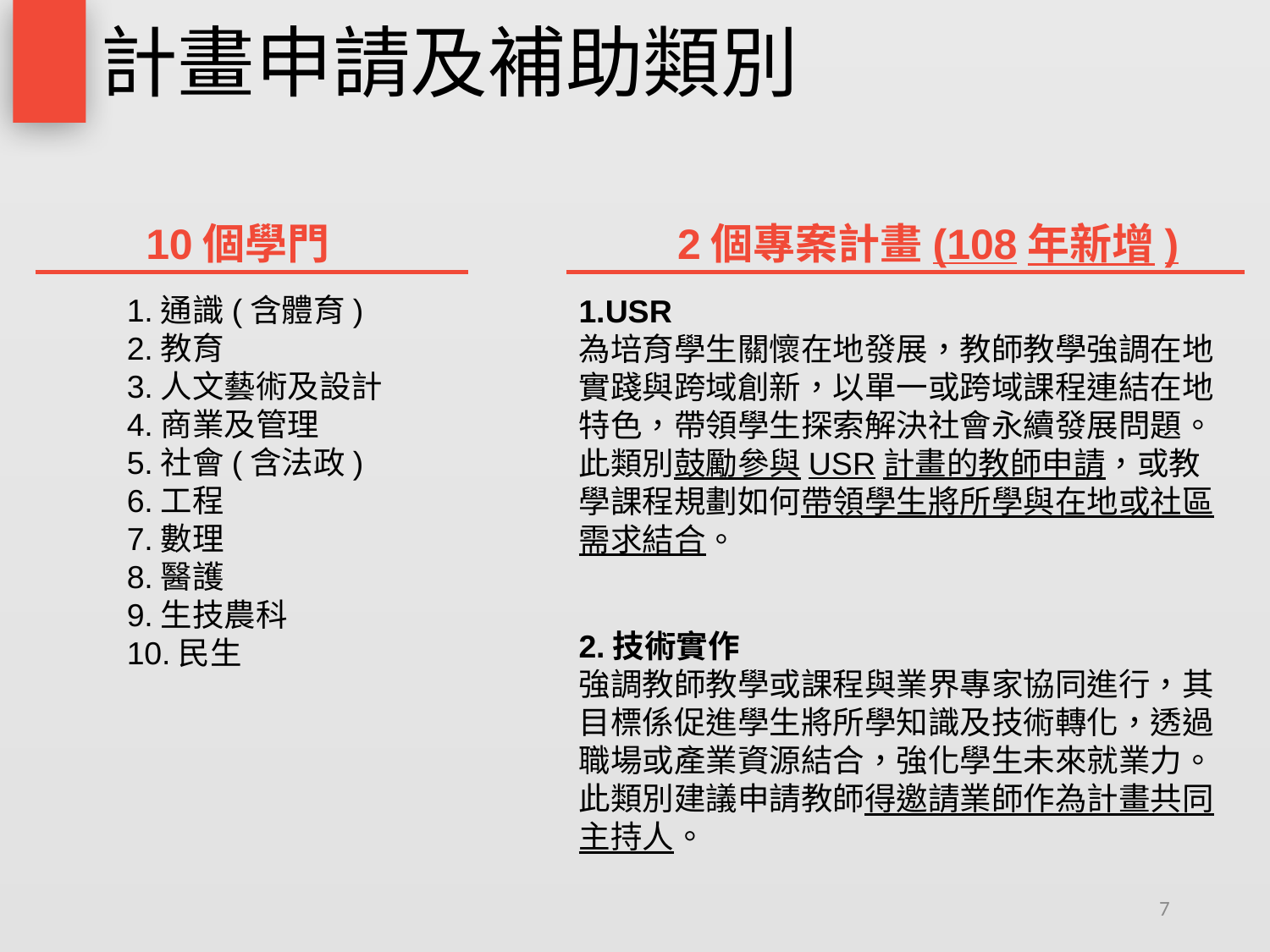

# 計畫申請及補助類別
2個專案計畫(108年新增)
10個學門
1.通識(含體育)
2.教育
3.人文藝術及設計
4.商業及管理
5.社會(含法政)
6.工程
7.數理
8.醫護
9.生技農科
10.民生

1.USR
為培育學生關懷在地發展，教師教學強調在地實踐與跨域創新，以單一或跨域課程連結在地特色，帶領學生探索解決社會永續發展問題。此類別鼓勵參與USR計畫的教師申請，或教學課程規劃如何帶領學生將所學與在地或社區需求結合。

2.技術實作
強調教師教學或課程與業界專家協同進行，其目標係促進學生將所學知識及技術轉化，透過職場或產業資源結合，強化學生未來就業力。此類別建議申請教師得邀請業師作為計畫共同主持人。
7